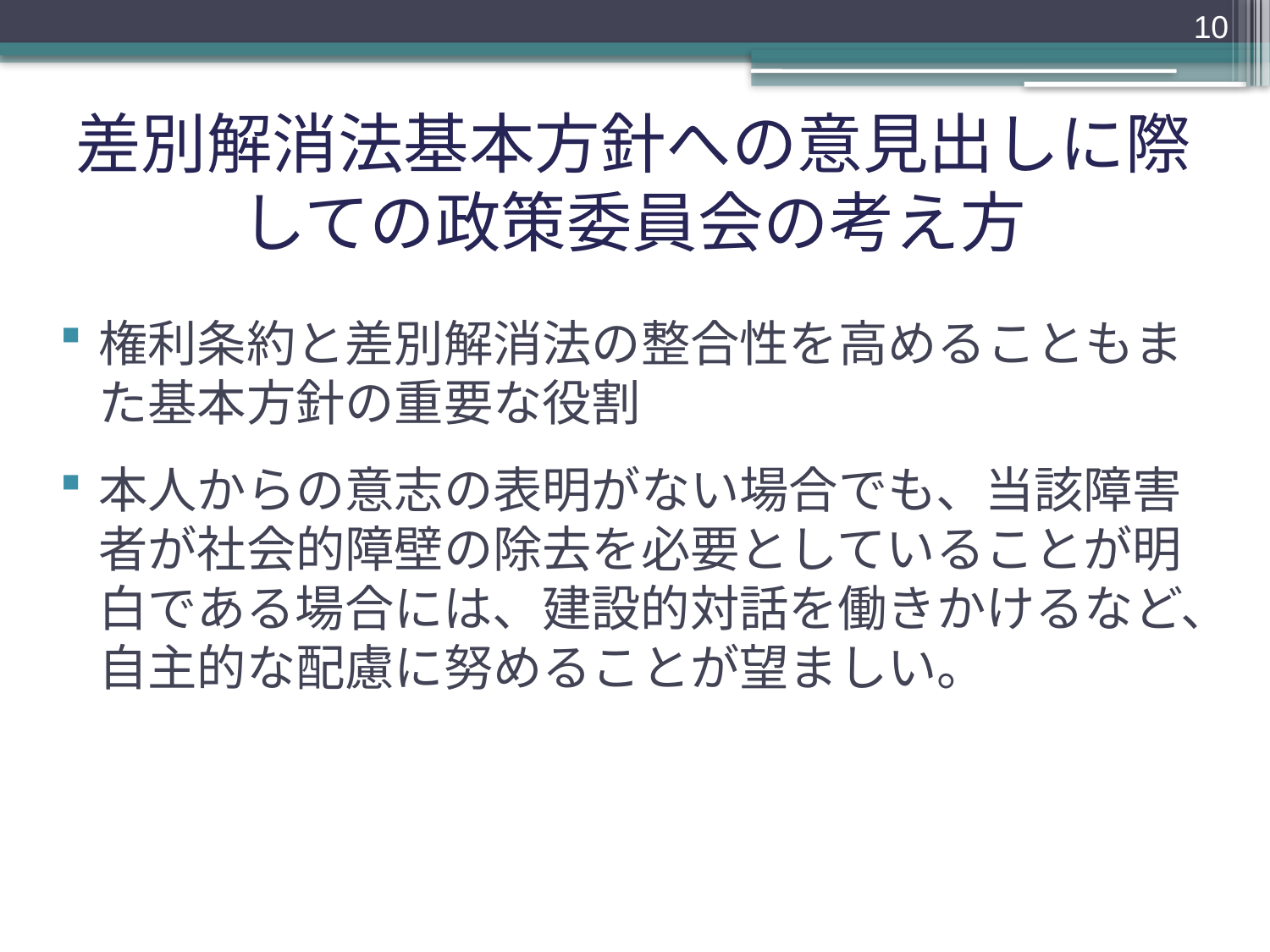

10
# 差別解消法基本方針への意見出しに際しての政策委員会の考え方
権利条約と差別解消法の整合性を高めることもまた基本方針の重要な役割
本人からの意志の表明がない場合でも、当該障害者が社会的障壁の除去を必要としていることが明白である場合には、建設的対話を働きかけるなど、自主的な配慮に努めることが望ましい。